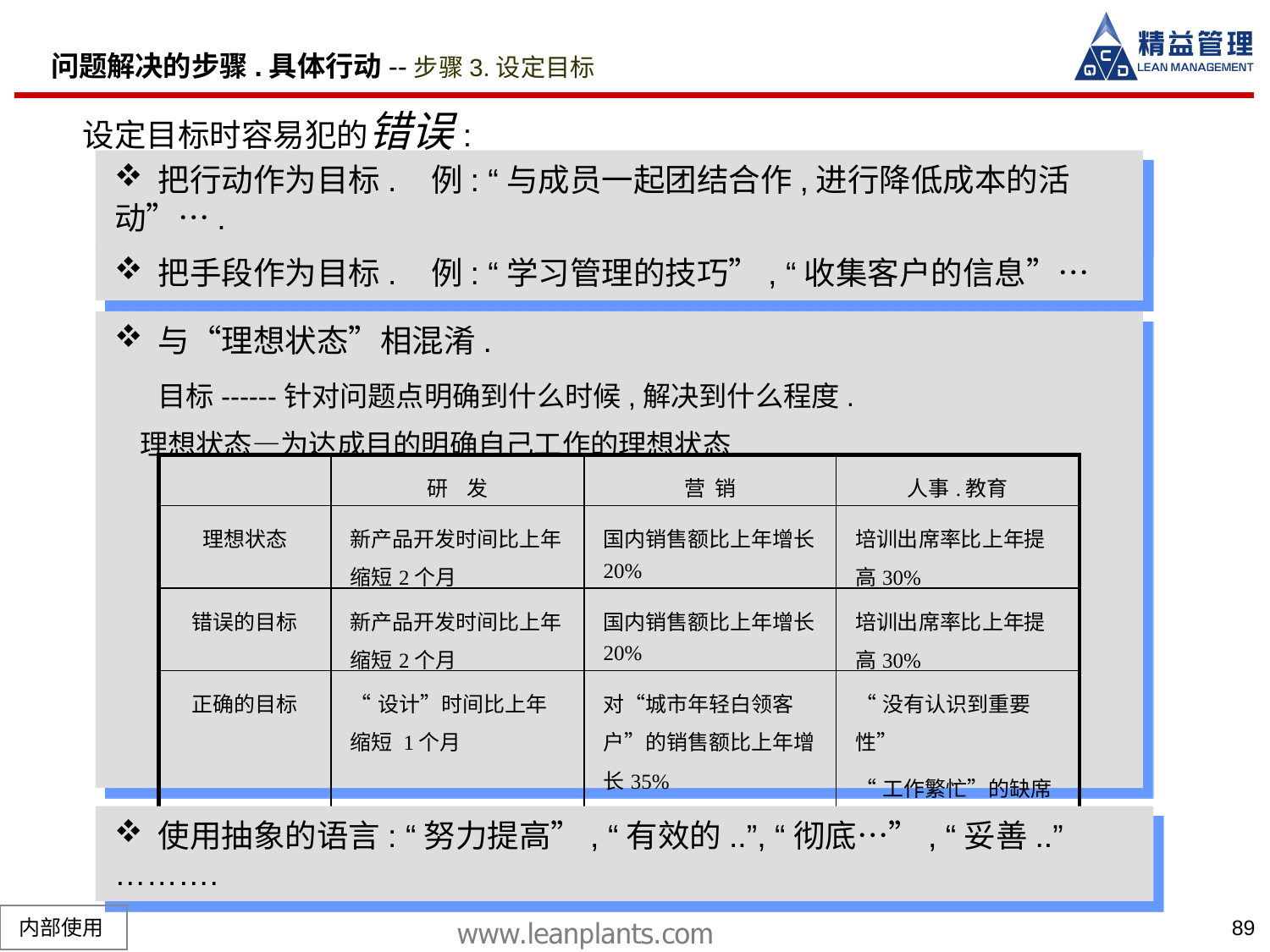

问题解决的步骤.具体行动--步骤3.设定目标
设定目标时容易犯的错误:
 把行动作为目标.   例: “与成员一起团结合作,进行降低成本的活动”….
 把手段作为目标.   例: “学习管理的技巧”, “收集客户的信息”…
 与“理想状态”相混淆.
     目标------针对问题点明确到什么时候,解决到什么程度.
   理想状态—为达成目的明确自己工作的理想状态

|  | 研 发 | 营 销 | 人事.教育 |
| --- | --- | --- | --- |
| 理想状态 | 新产品开发时间比上年缩短2个月 | 国内销售额比上年增长20% | 培训出席率比上年提高30% |
| 错误的目标 | 新产品开发时间比上年缩短2个月 | 国内销售额比上年增长20% | 培训出席率比上年提高30% |
| 正确的目标 | “设计”时间比上年缩短 1个月 | 对“城市年轻白领客户”的销售额比上年增长35% | “没有认识到重要性” “工作繁忙”的缺席理由各减少50% |
 使用抽象的语言: “努力提高”, “有效的..”, “彻底…”, “妥善..” ……….
内部使用